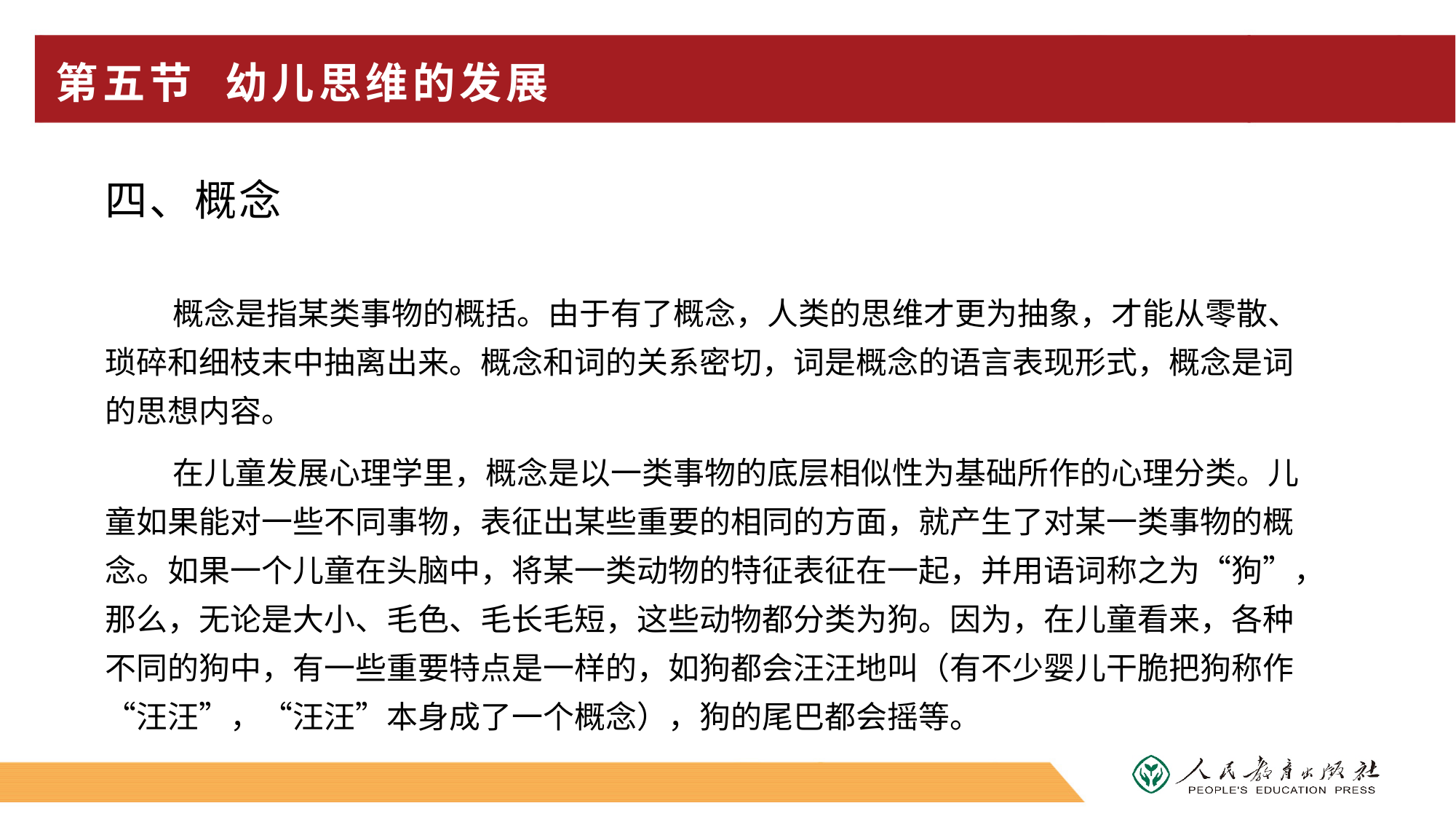

# 第五节  幼儿思维的发展
四、概念
概念是指某类事物的概括。由于有了概念，人类的思维才更为抽象，才能从零散、琐碎和细枝末中抽离出来。概念和词的关系密切，词是概念的语言表现形式，概念是词的思想内容。
在儿童发展心理学里，概念是以一类事物的底层相似性为基础所作的心理分类。儿童如果能对一些不同事物，表征出某些重要的相同的方面，就产生了对某一类事物的概念。如果一个儿童在头脑中，将某一类动物的特征表征在一起，并用语词称之为“狗”，那么，无论是大小、毛色、毛长毛短，这些动物都分类为狗。因为，在儿童看来，各种不同的狗中，有一些重要特点是一样的，如狗都会汪汪地叫（有不少婴儿干脆把狗称作“汪汪”，“汪汪”本身成了一个概念），狗的尾巴都会摇等。